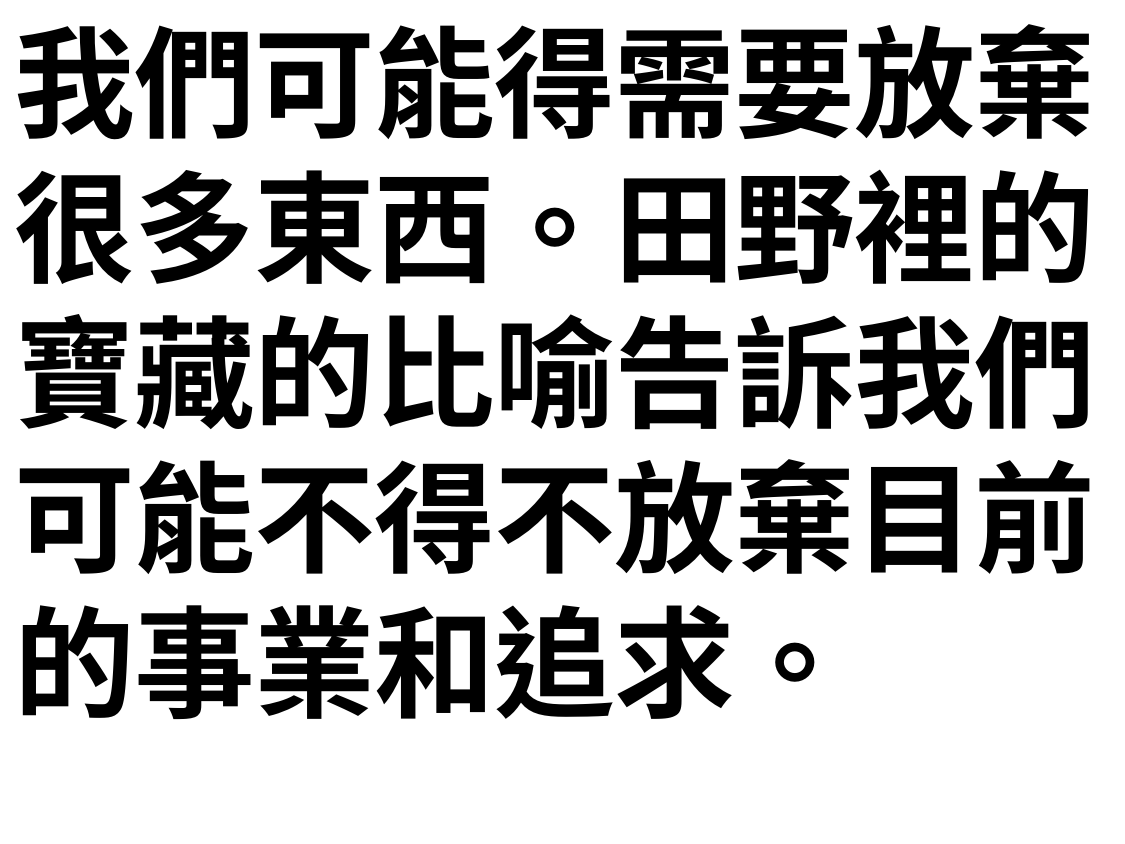

我們可能得需要放棄很多東西。田野裡的寶藏的比喻告訴我們可能不得不放棄目前的事業和追求。